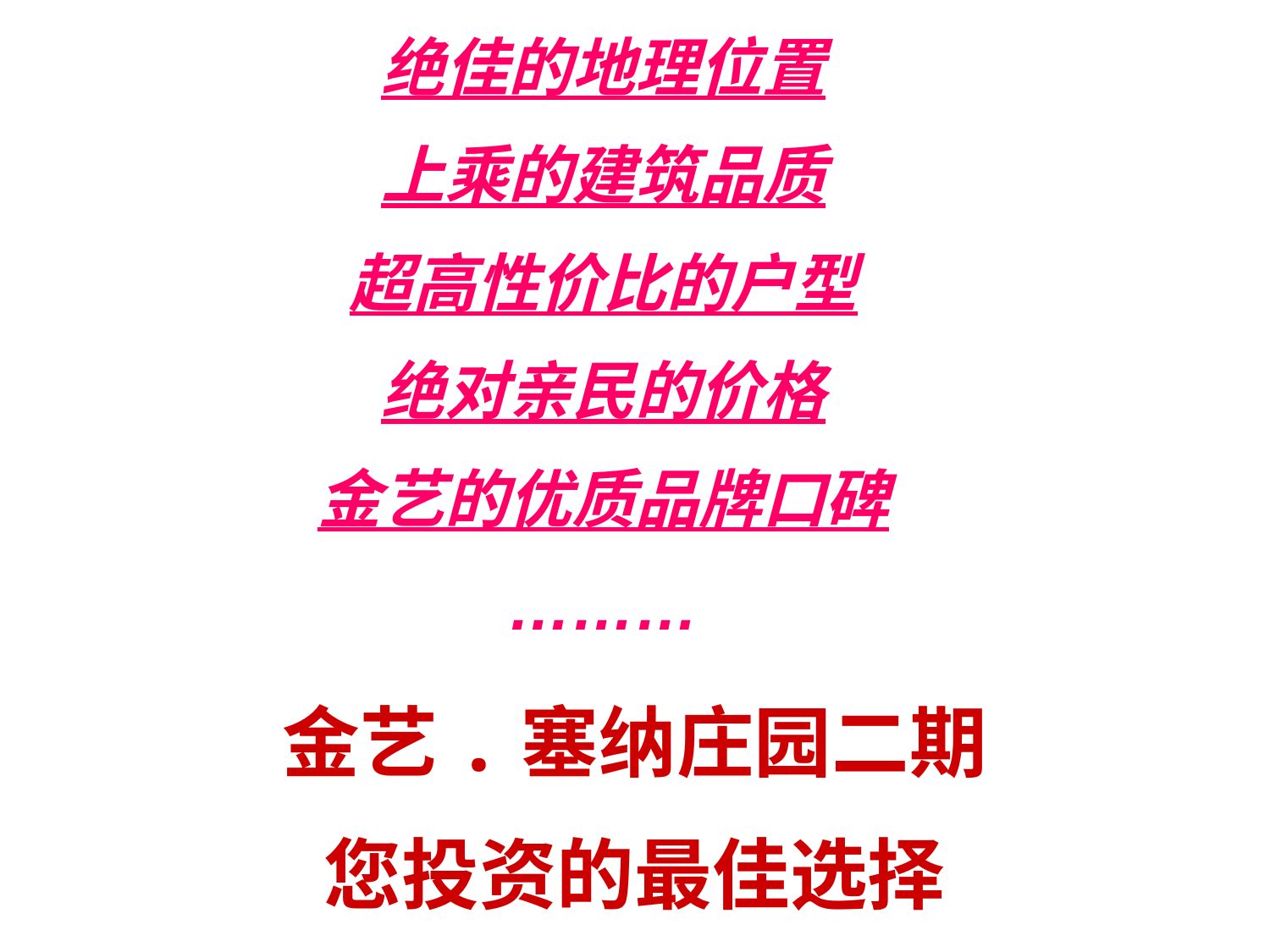

绝佳的地理位置
上乘的建筑品质
超高性价比的户型
绝对亲民的价格
金艺的优质品牌口碑
………
金艺.塞纳庄园二期
您投资的最佳选择